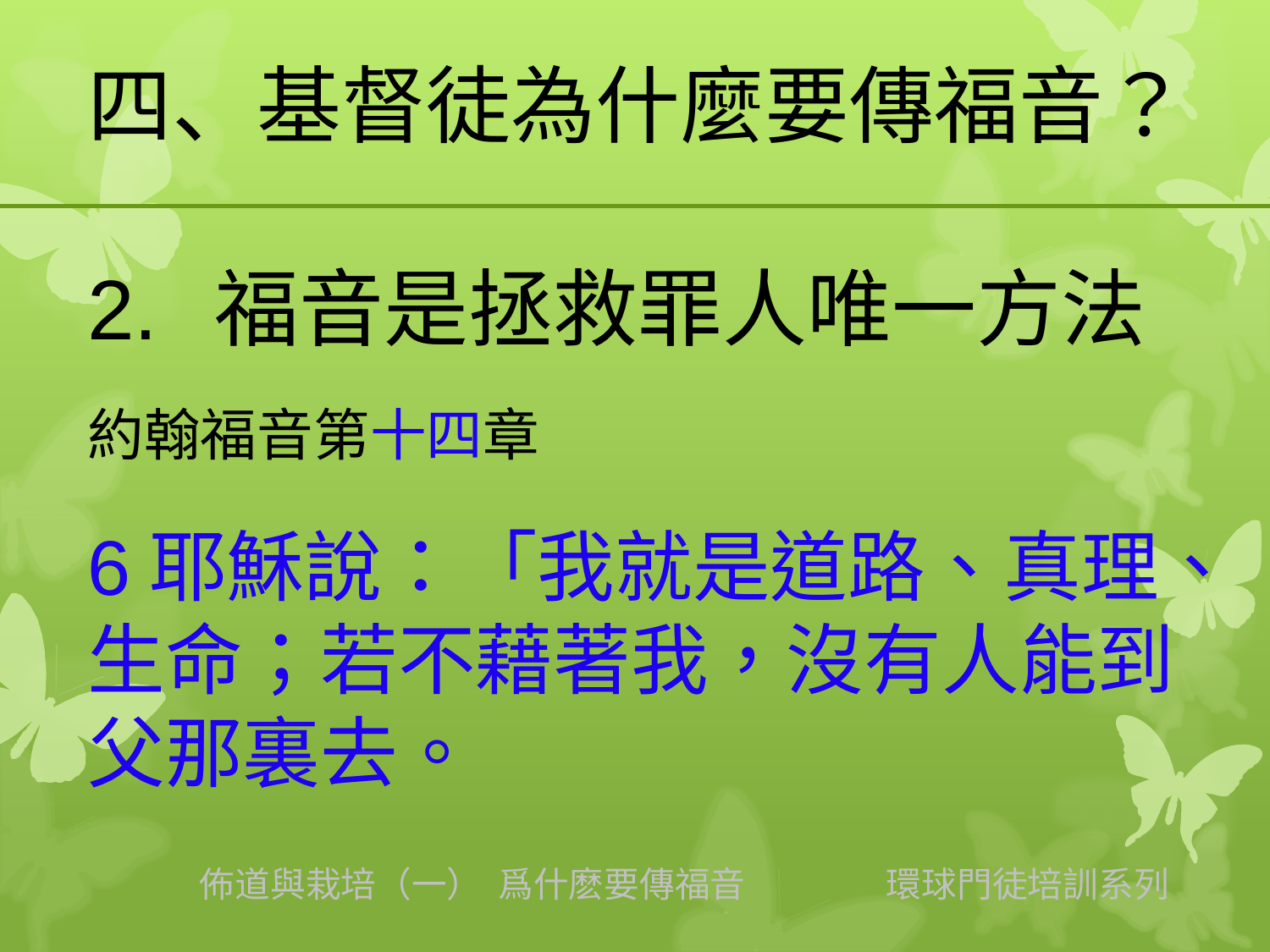

四、基督徒為什麼要傳福音？

福音是拯救罪人唯一方法

約翰福音第十四章

6耶穌說：「我就是道路、真理、生命；若不藉著我，沒有人能到父那裏去。